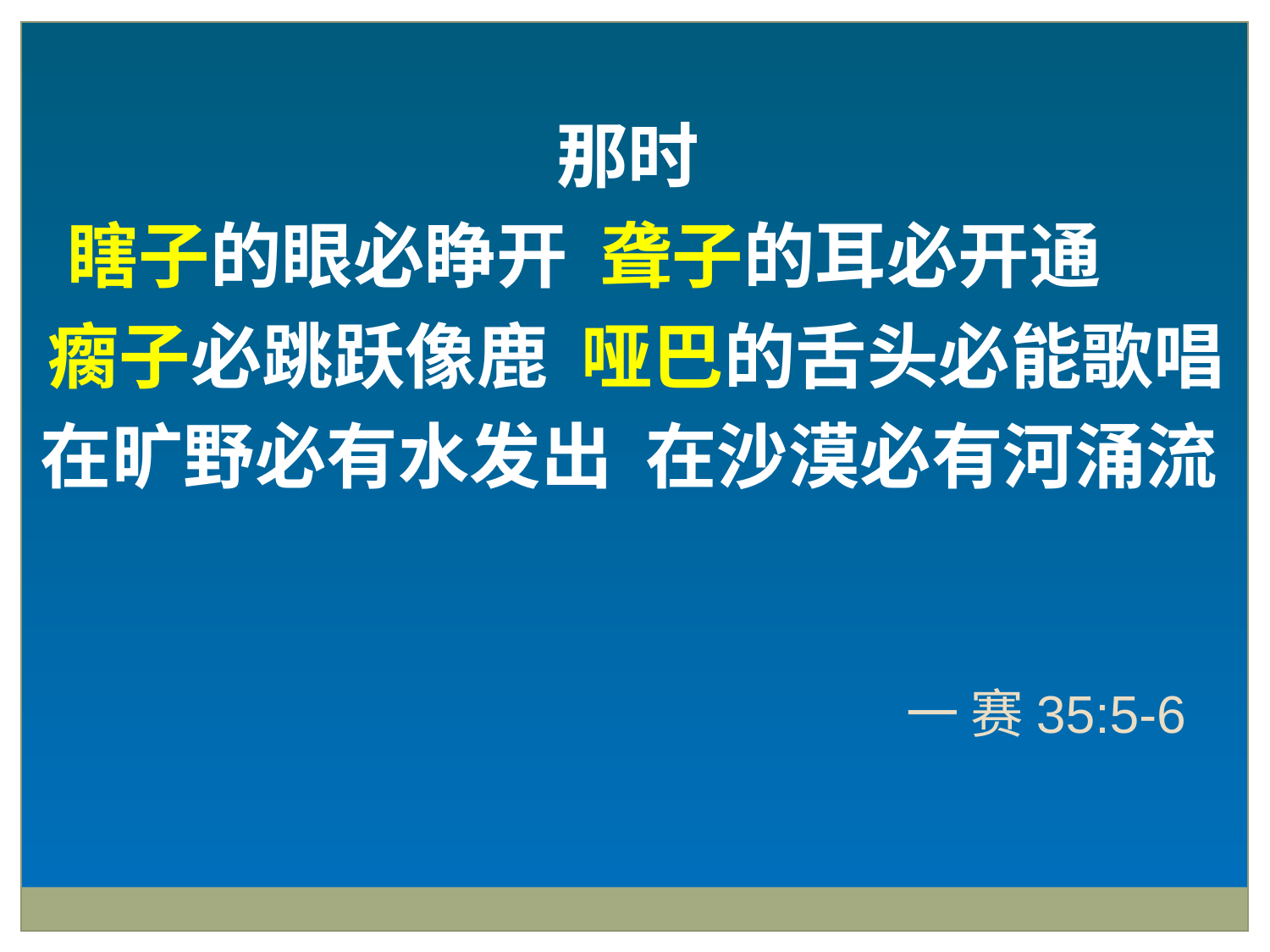

那时
 瞎子的眼必睁开  聋子的耳必开通
瘸子必跳跃像鹿  哑巴的舌头必能歌唱
在旷野必有水发出  在沙漠必有河涌流
一 赛35:5-6